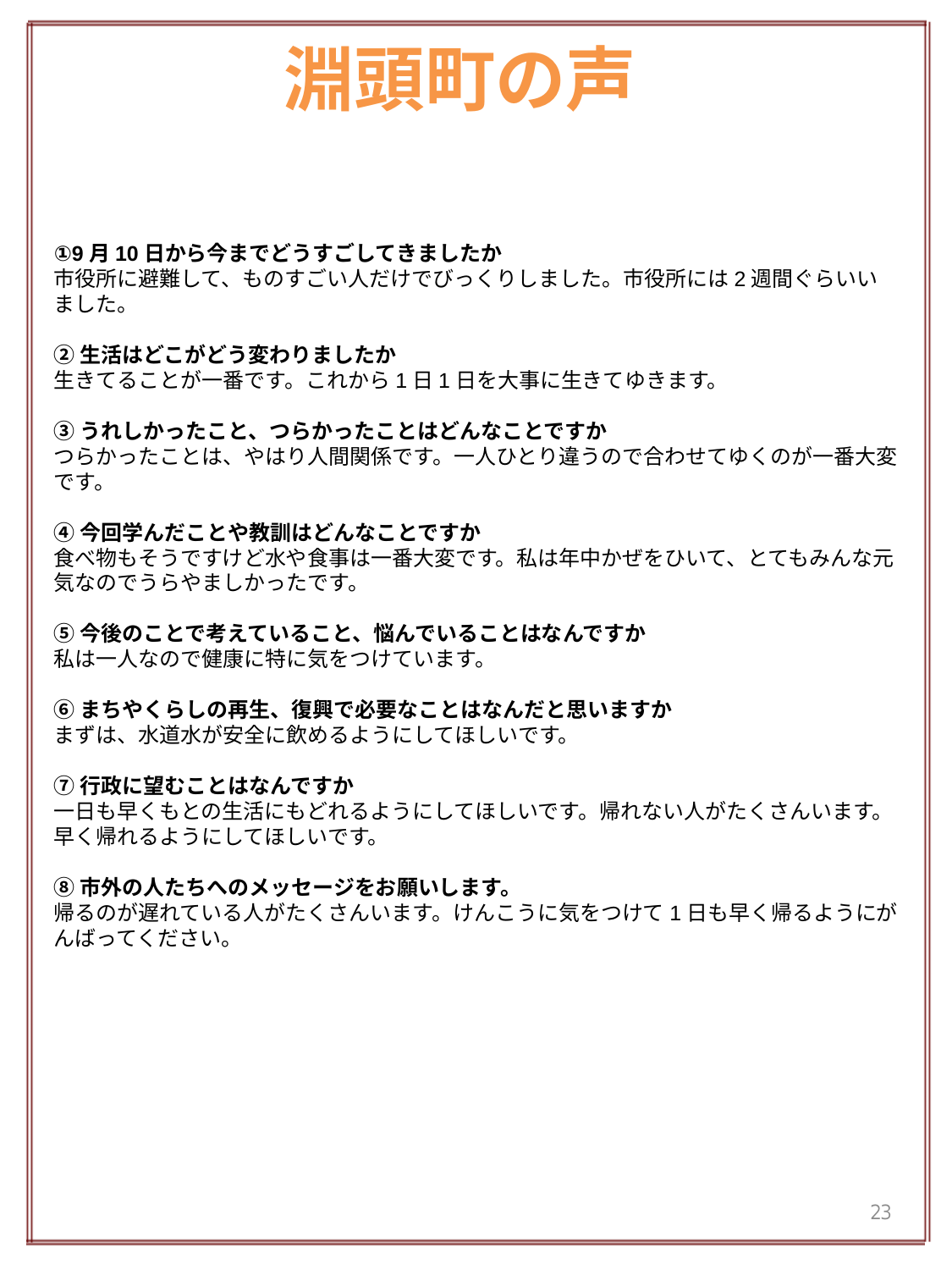

# 淵頭町の声
①9月10日から今までどうすごしてきましたか
市役所に避難して、ものすごい人だけでびっくりしました。市役所には2週間ぐらいいました。

②生活はどこがどう変わりましたか
生きてることが一番です。これから1日1日を大事に生きてゆきます。

③うれしかったこと、つらかったことはどんなことですか
つらかったことは、やはり人間関係です。一人ひとり違うので合わせてゆくのが一番大変です。

④今回学んだことや教訓はどんなことですか
食べ物もそうですけど水や食事は一番大変です。私は年中かぜをひいて、とてもみんな元気なのでうらやましかったです。

⑤今後のことで考えていること、悩んでいることはなんですか
私は一人なので健康に特に気をつけています。

⑥まちやくらしの再生、復興で必要なことはなんだと思いますか
まずは、水道水が安全に飲めるようにしてほしいです。

⑦行政に望むことはなんですか
一日も早くもとの生活にもどれるようにしてほしいです。帰れない人がたくさんいます。早く帰れるようにしてほしいです。

⑧市外の人たちへのメッセージをお願いします。
帰るのが遅れている人がたくさんいます。けんこうに気をつけて1日も早く帰るようにがんばってください。

23